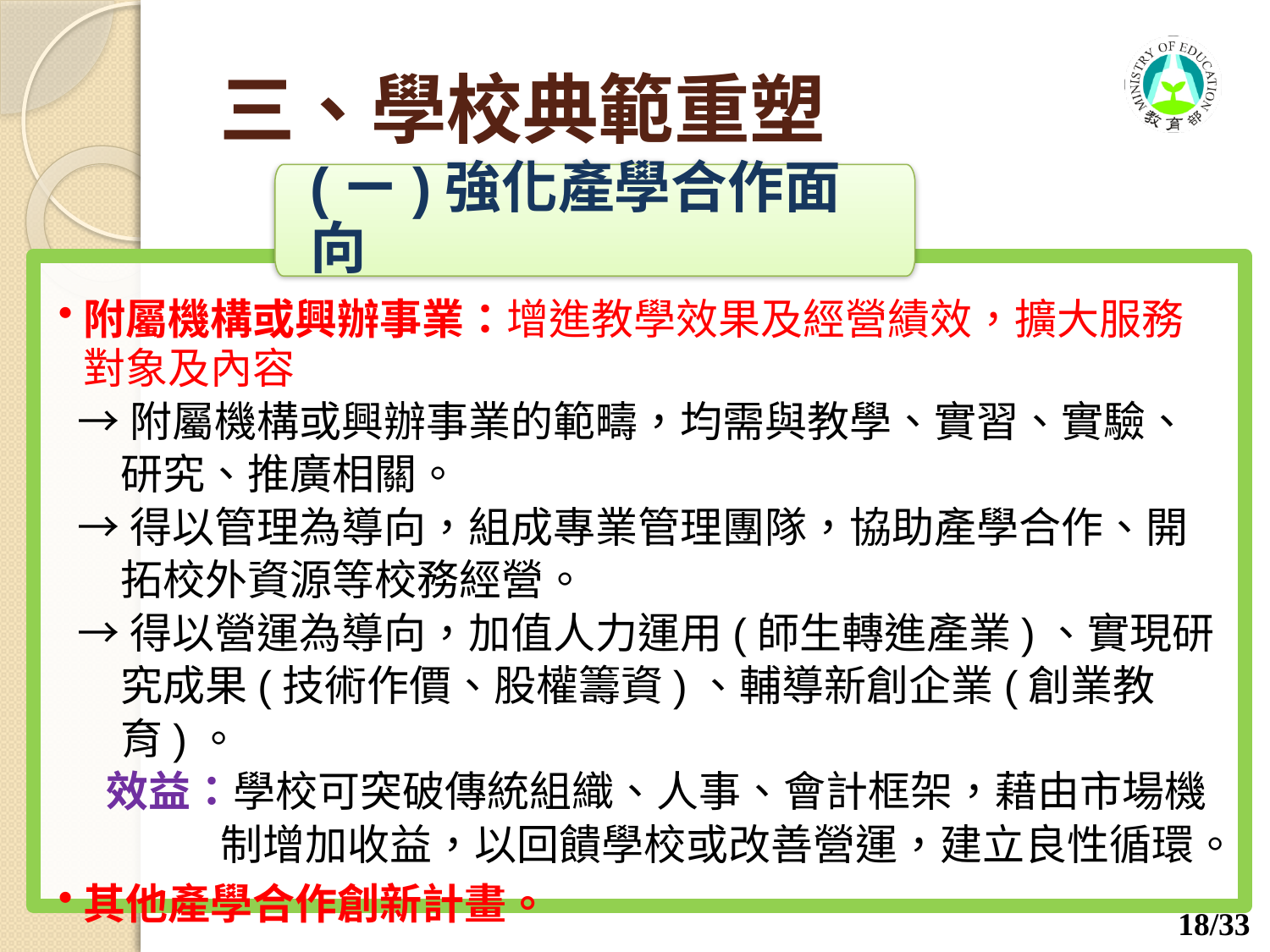

三、學校典範重塑
(ㄧ)強化產學合作面向
附屬機構或興辦事業：增進教學效果及經營績效，擴大服務對象及內容
  →附屬機構或興辦事業的範疇，均需與教學、實習、實驗、研究、推廣相關。
  →得以管理為導向，組成專業管理團隊，協助產學合作、開拓校外資源等校務經營。
  →得以營運為導向，加值人力運用(師生轉進產業)、實現研究成果(技術作價、股權籌資)、輔導新創企業(創業教育)。
    效益：學校可突破傳統組織、人事、會計框架，藉由市場機制增加收益，以回饋學校或改善營運，建立良性循環。
其他產學合作創新計畫。